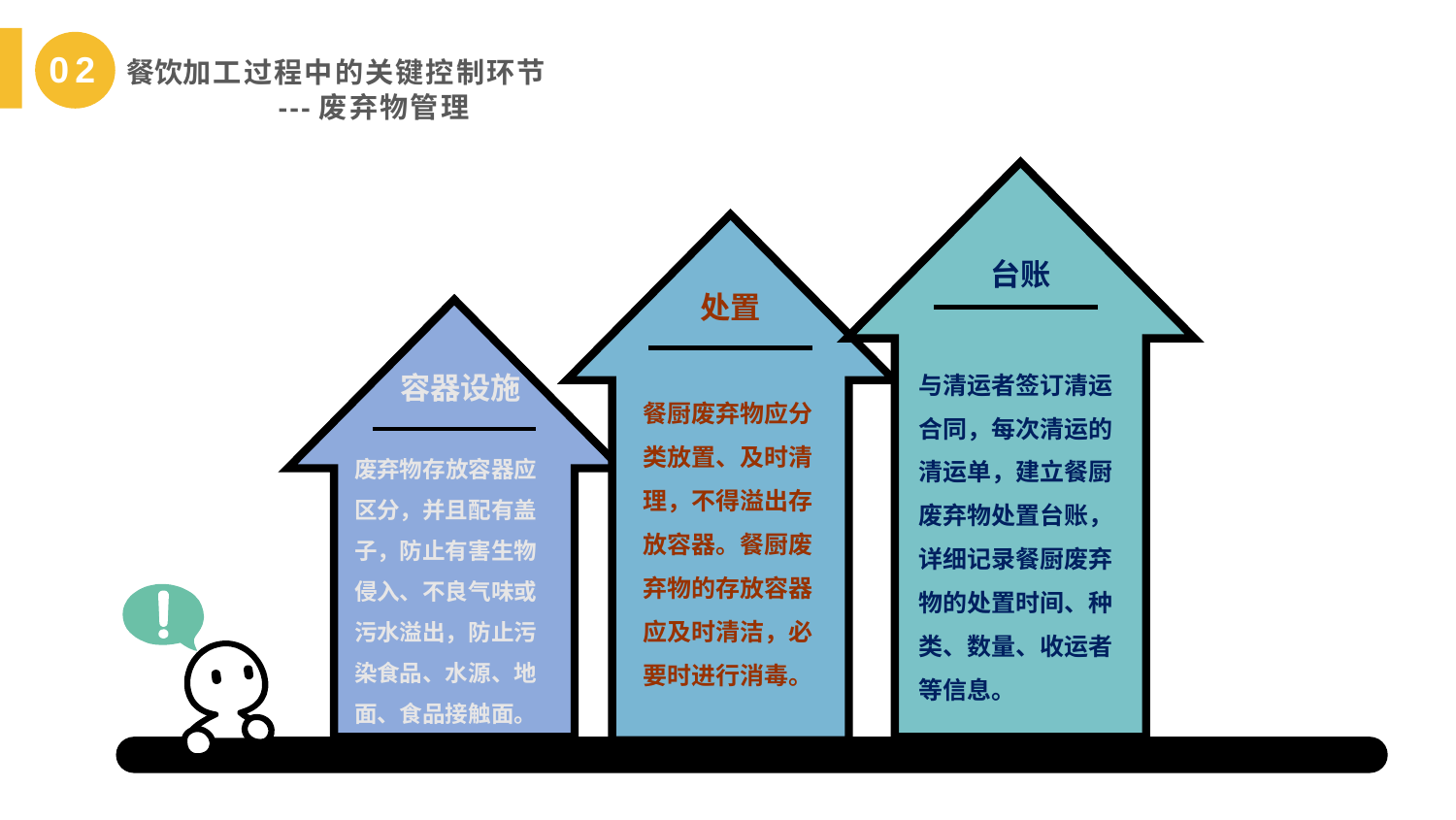

02 餐饮加工过程中的关键控制环节
                          ---废弃物管理

台账
处置

与清运者签订清运合同，每次清运的清运单，建立餐厨废弃物处置台账，详细记录餐厨废弃物的处置时间、种类、数量、收运者等信息。
容器设施
餐厨废弃物应分类放置、及时清理，不得溢出存放容器。餐厨废弃物的存放容器应及时清洁，必要时进行消毒。
废弃物存放容器应区分，并且配有盖子，防止有害生物侵入、不良气味或污水溢出，防止污染食品、水源、地面、食品接触面。